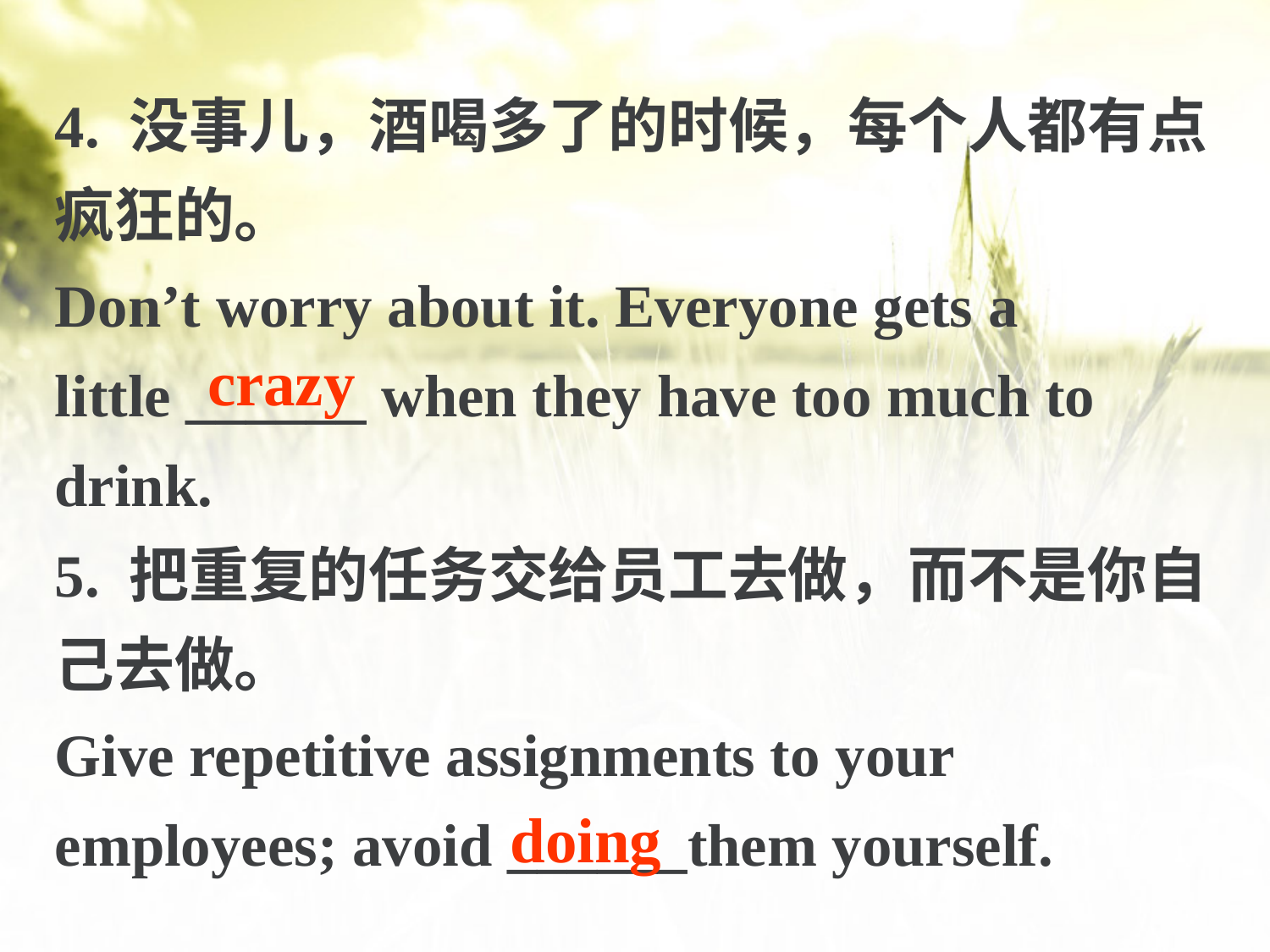

4. 没事儿，酒喝多了的时候，每个人都有点疯狂的。
Don’t worry about it. Everyone gets a little ______ when they have too much to drink.
5. 把重复的任务交给员工去做，而不是你自己去做。
Give repetitive assignments to your
employees; avoid ______them yourself.
crazy
doing